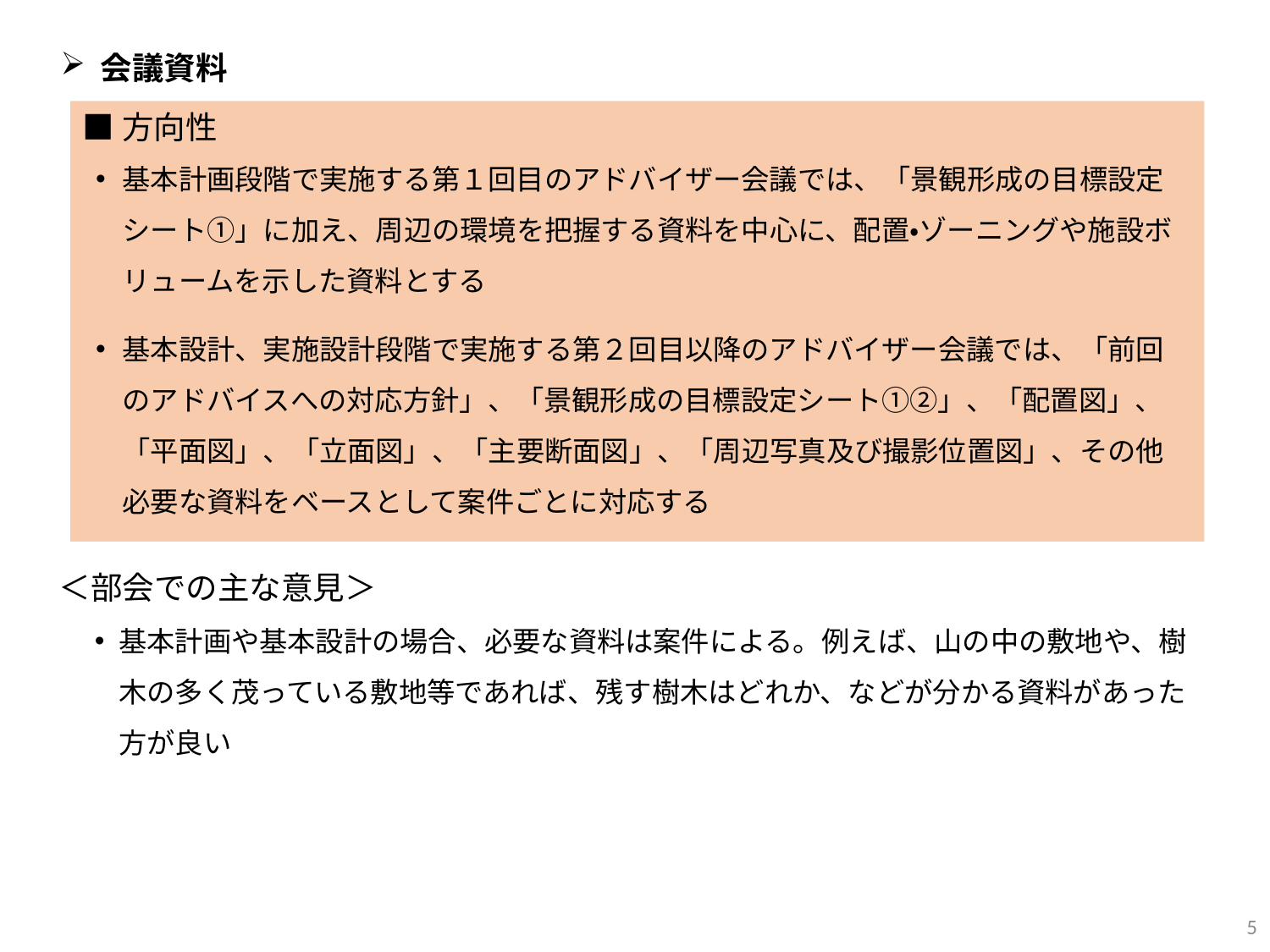

会議資料
■方向性
基本計画段階で実施する第１回目のアドバイザー会議では、「景観形成の目標設定シート①」に加え、周辺の環境を把握する資料を中心に、配置・ゾーニングや施設ボリュームを示した資料とする

基本設計、実施設計段階で実施する第２回目以降のアドバイザー会議では、「前回のアドバイスへの対応方針」、「景観形成の目標設定シート①②」、「配置図」、「平面図」、「立面図」、「主要断面図」、「周辺写真及び撮影位置図」、その他必要な資料をベースとして案件ごとに対応する

＜部会での主な意見＞
基本計画や基本設計の場合、必要な資料は案件による。例えば、山の中の敷地や、樹木の多く茂っている敷地等であれば、残す樹木はどれか、などが分かる資料があった方が良い
5